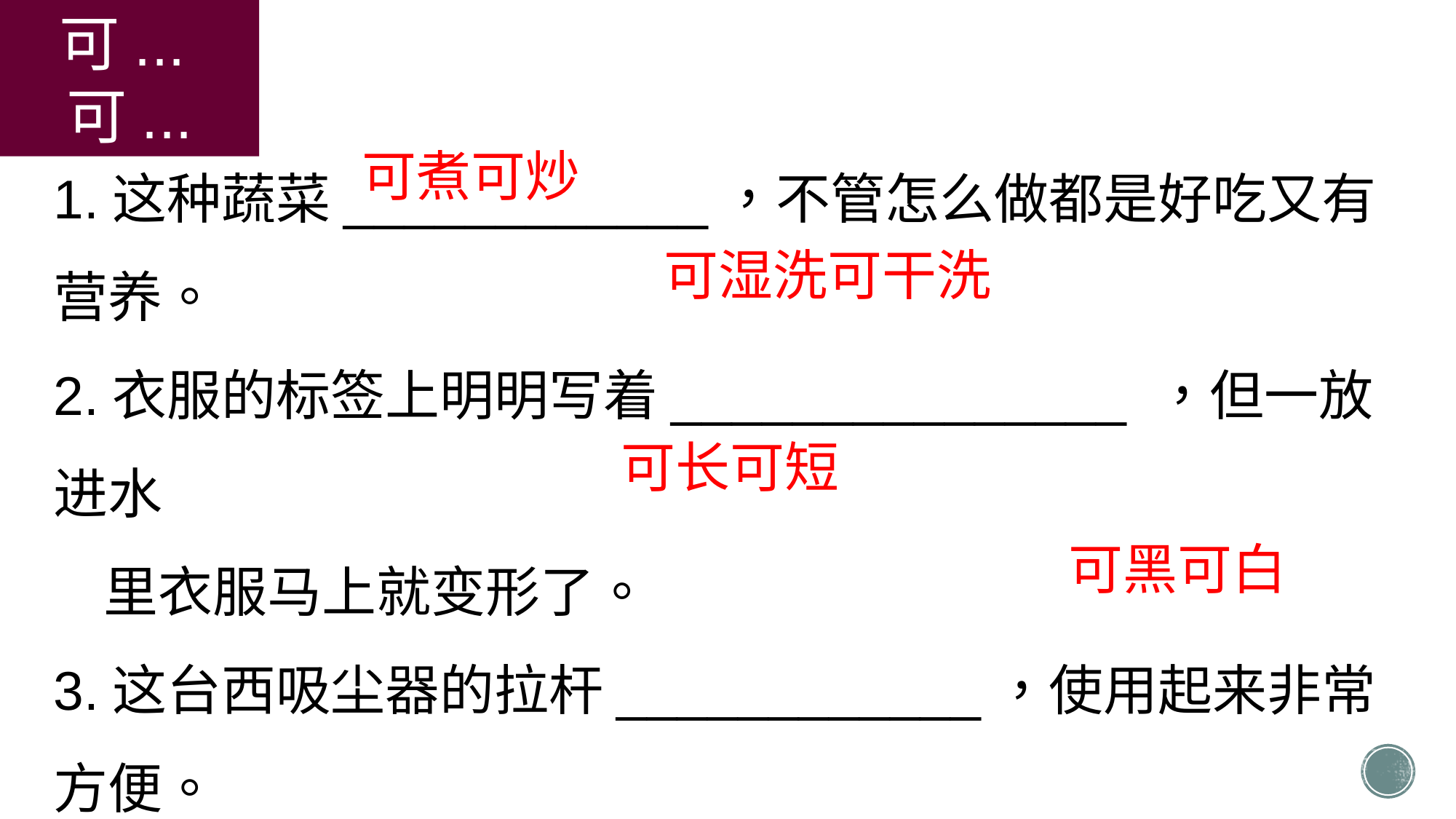

可...可...
1.这种蔬菜____________，不管怎么做都是好吃又有营养。
2.衣服的标签上明明写着_______________ ，但一放进水
   里衣服马上就变形了。
3.这台西吸尘器的拉杆____________，使用起来非常方便。
4.我们公司的职员上班时所穿衣服的颜色____________，
   公司对此没有统一的规定。
可煮可炒
可湿洗可干洗
可长可短
可黑可白